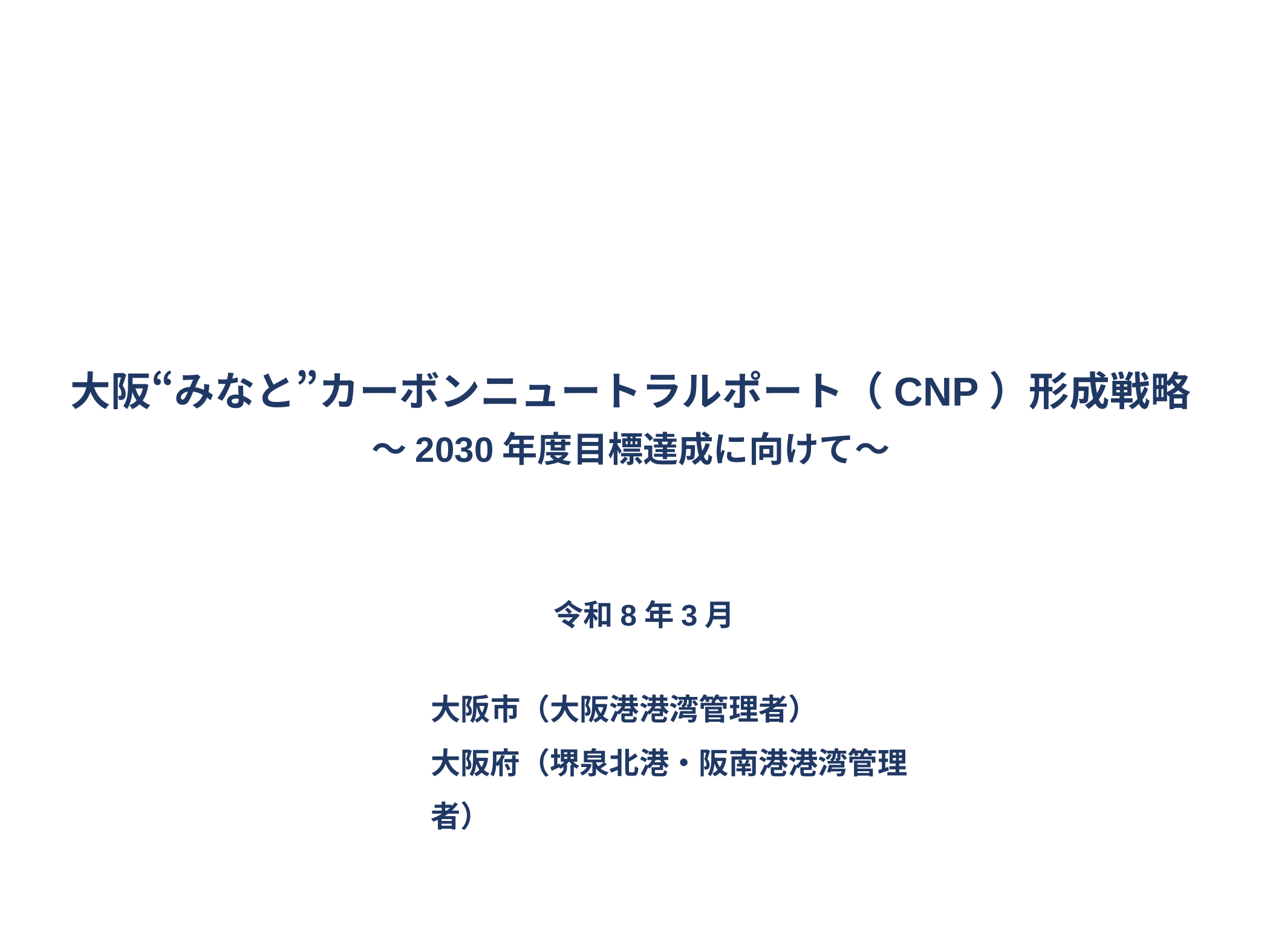

大阪“みなと”カーボンニュートラルポート（CNP）形成戦略
～2030年度目標達成に向けて～
令和8年3月
大阪市（大阪港港湾管理者）
大阪府（堺泉北港・阪南港港湾管理者）